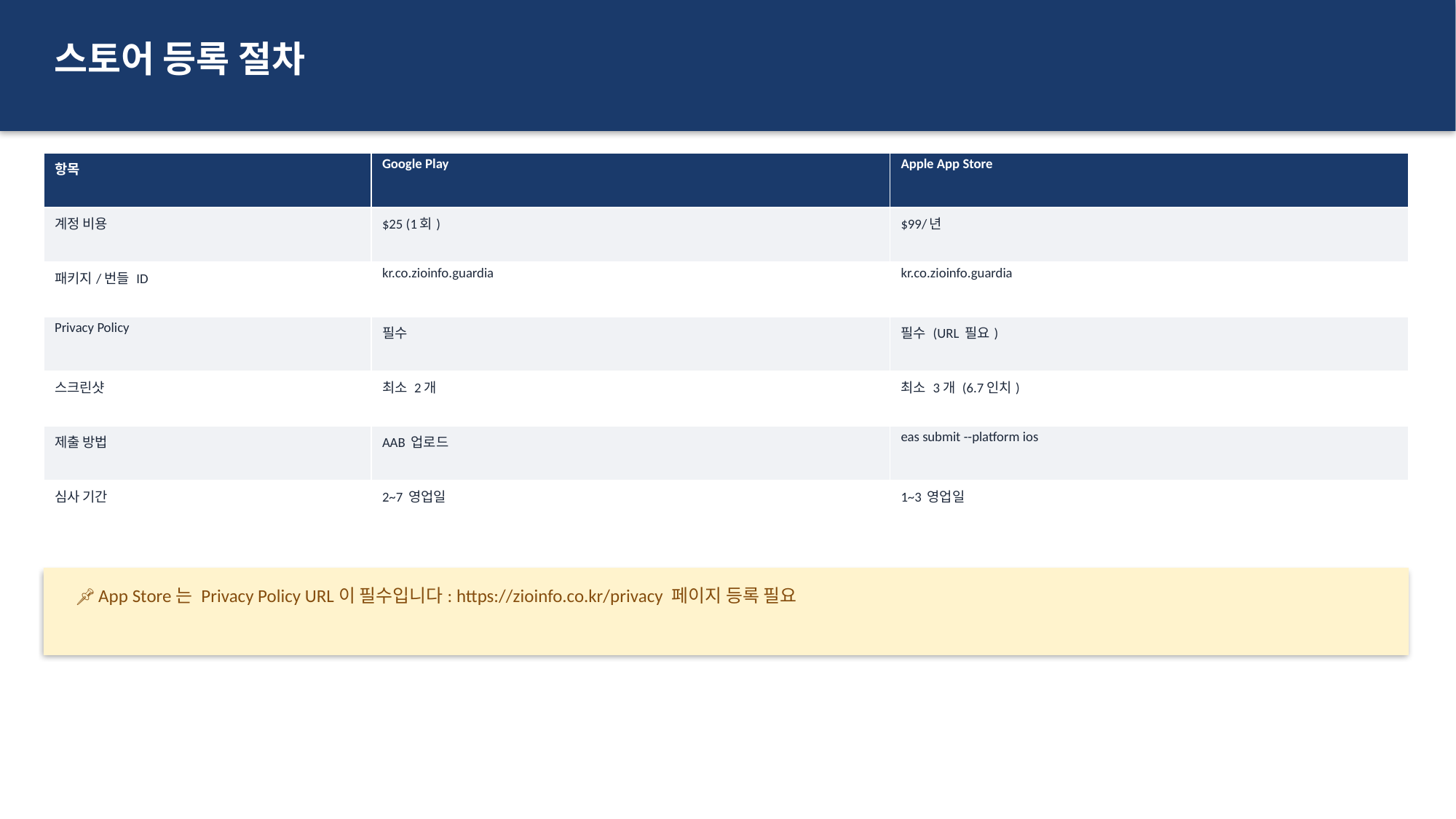

스토어 등록 절차
| 항목 | Google Play | Apple App Store |
| --- | --- | --- |
| 계정 비용 | $25 (1회) | $99/년 |
| 패키지/번들 ID | kr.co.zioinfo.guardia | kr.co.zioinfo.guardia |
| Privacy Policy | 필수 | 필수 (URL 필요) |
| 스크린샷 | 최소 2개 | 최소 3개 (6.7인치) |
| 제출 방법 | AAB 업로드 | eas submit --platform ios |
| 심사 기간 | 2~7 영업일 | 1~3 영업일 |

📌 App Store는 Privacy Policy URL이 필수입니다: https://zioinfo.co.kr/privacy 페이지 등록 필요